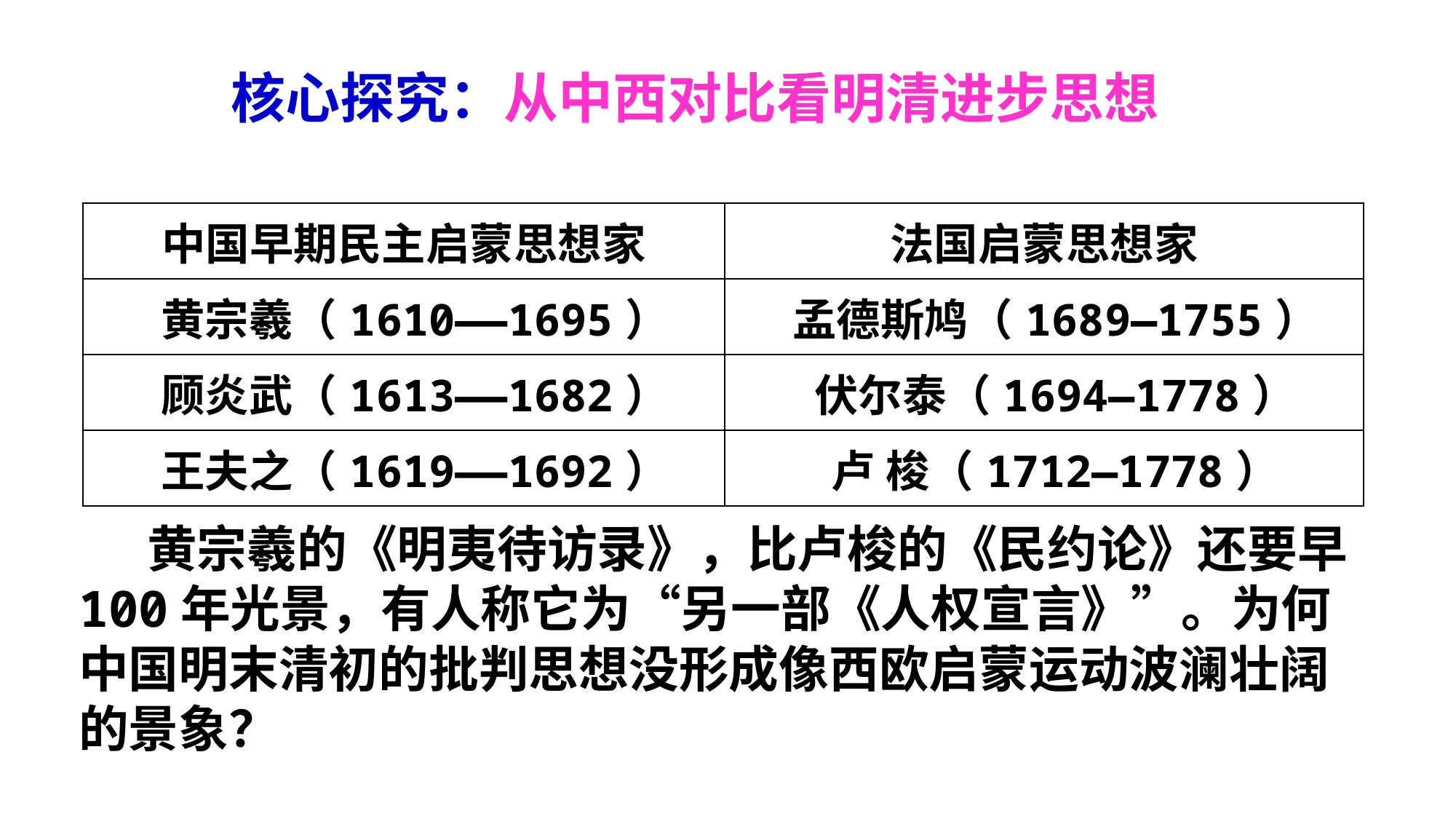

核心探究：从中西对比看明清进步思想
| 中国早期民主启蒙思想家 | 法国启蒙思想家 |
| --- | --- |
| 黄宗羲（1610——1695） | 孟德斯鸠（1689—1755） |
| 顾炎武（1613——1682） | 伏尔泰（1694—1778） |
| 王夫之（1619——1692） | 卢 梭（1712—1778） |
     黄宗羲的《明夷待访录》，比卢梭的《民约论》还要早100年光景，有人称它为“另一部《人权宣言》”。为何中国明末清初的批判思想没形成像西欧启蒙运动波澜壮阔的景象？